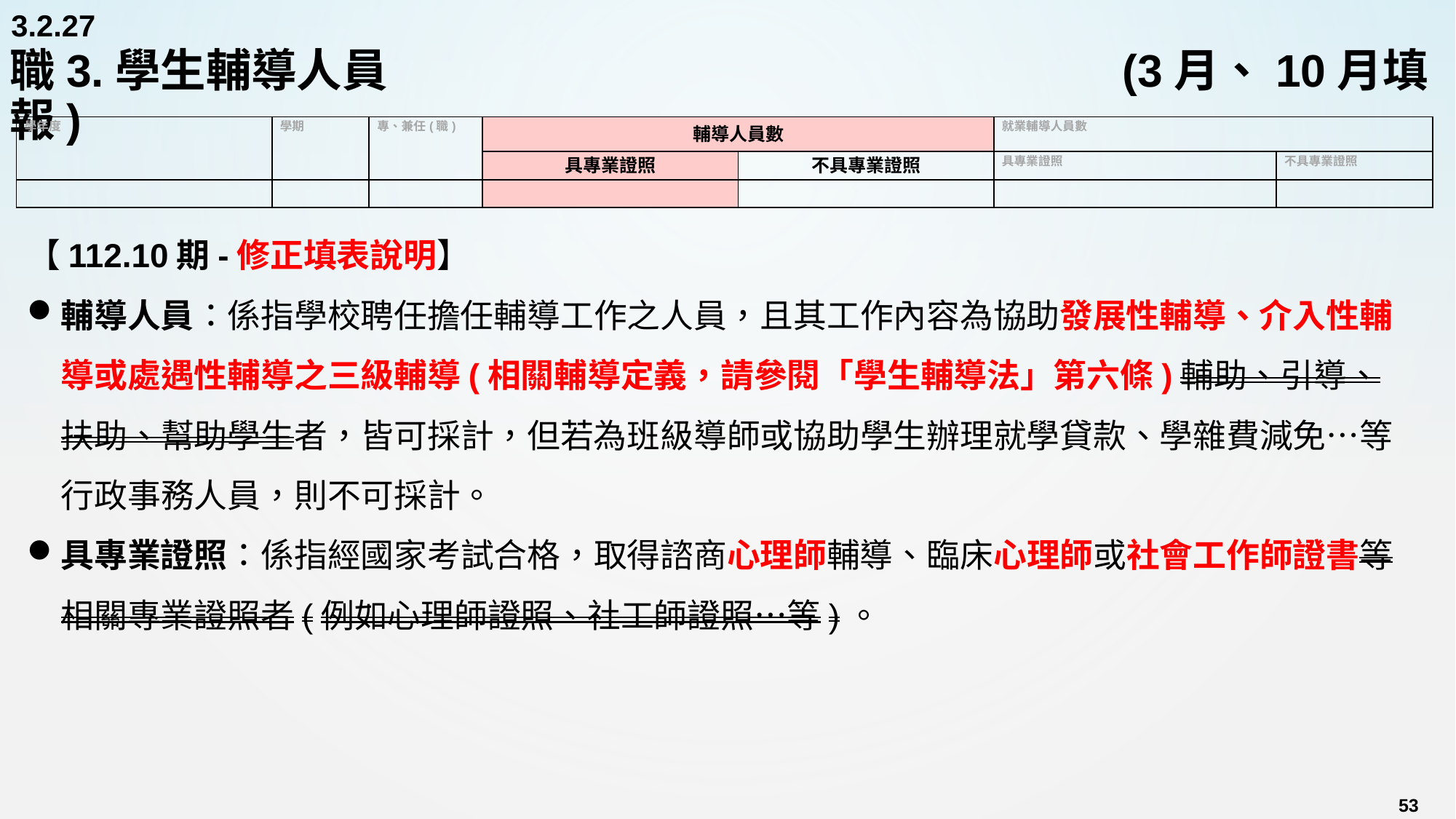

3.2.27
# 職3.學生輔導人員			   			     	 (3月、10月填報)
| 學年度 | 學期 | 專、兼任(職) | 輔導人員數 |  | 就業輔導人員數 |  |
| --- | --- | --- | --- | --- | --- | --- |
|  |  |  | 具專業證照 | 不具專業證照 | 具專業證照 | 不具專業證照 |
|  |  |  |  |  |  |  |
【112.10期-修正填表說明】
輔導人員：係指學校聘任擔任輔導工作之人員，且其工作內容為協助發展性輔導、介入性輔導或處遇性輔導之三級輔導(相關輔導定義，請參閱「學生輔導法」第六條)輔助、引導、扶助、幫助學生者，皆可採計，但若為班級導師或協助學生辦理就學貸款、學雜費減免…等行政事務人員，則不可採計。
具專業證照：係指經國家考試合格，取得諮商心理師輔導、臨床心理師或社會工作師證書等相關專業證照者(例如心理師證照、社工師證照…等)。